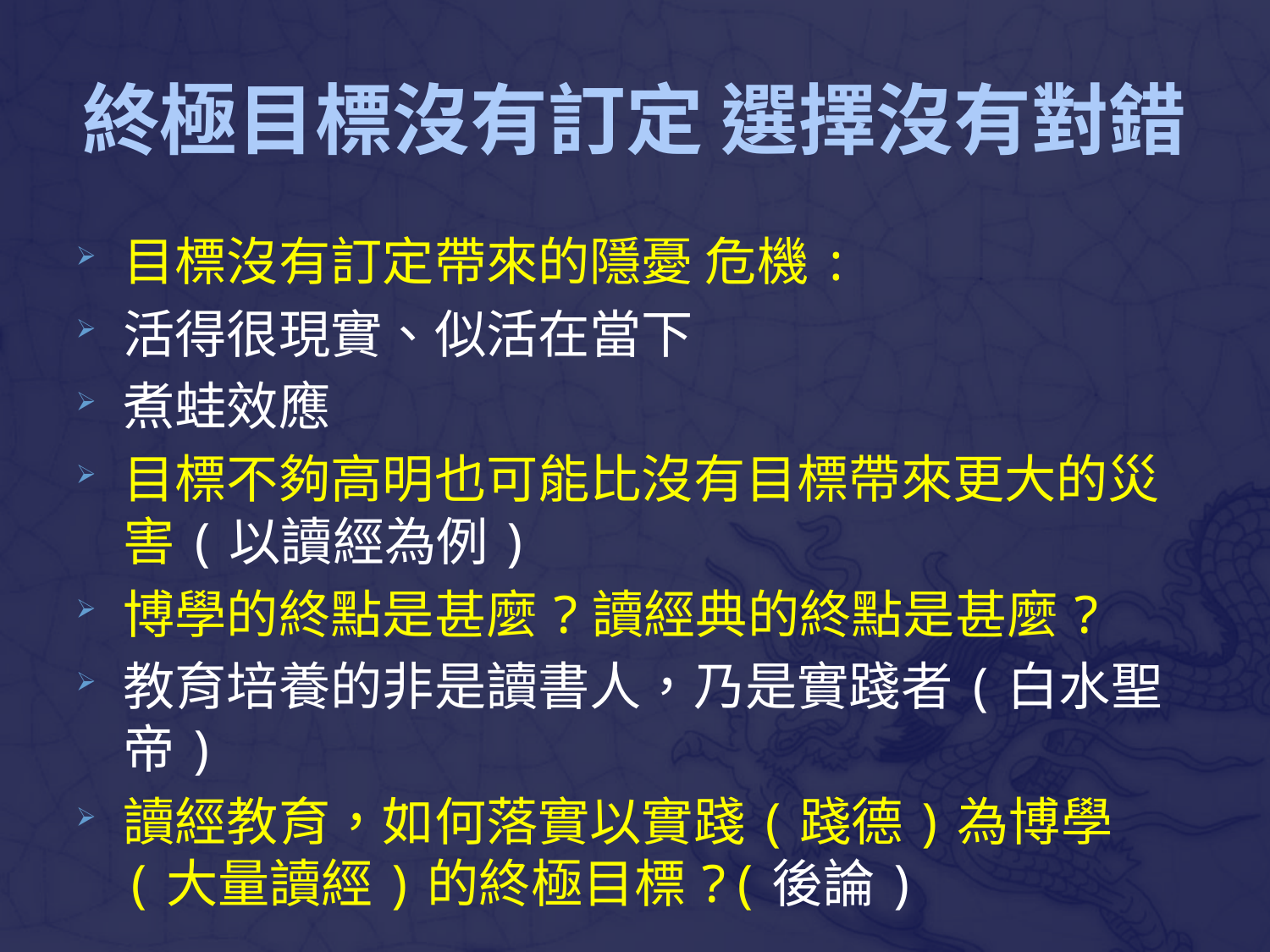

# 終極目標沒有訂定 選擇沒有對錯
目標沒有訂定帶來的隱憂 危機:
活得很現實、似活在當下
煮蛙效應
目標不夠高明也可能比沒有目標帶來更大的災害(以讀經為例)
博學的終點是甚麼?讀經典的終點是甚麼?
教育培養的非是讀書人，乃是實踐者(白水聖帝)
讀經教育，如何落實以實踐(踐德)為博學(大量讀經)的終極目標?(後論)